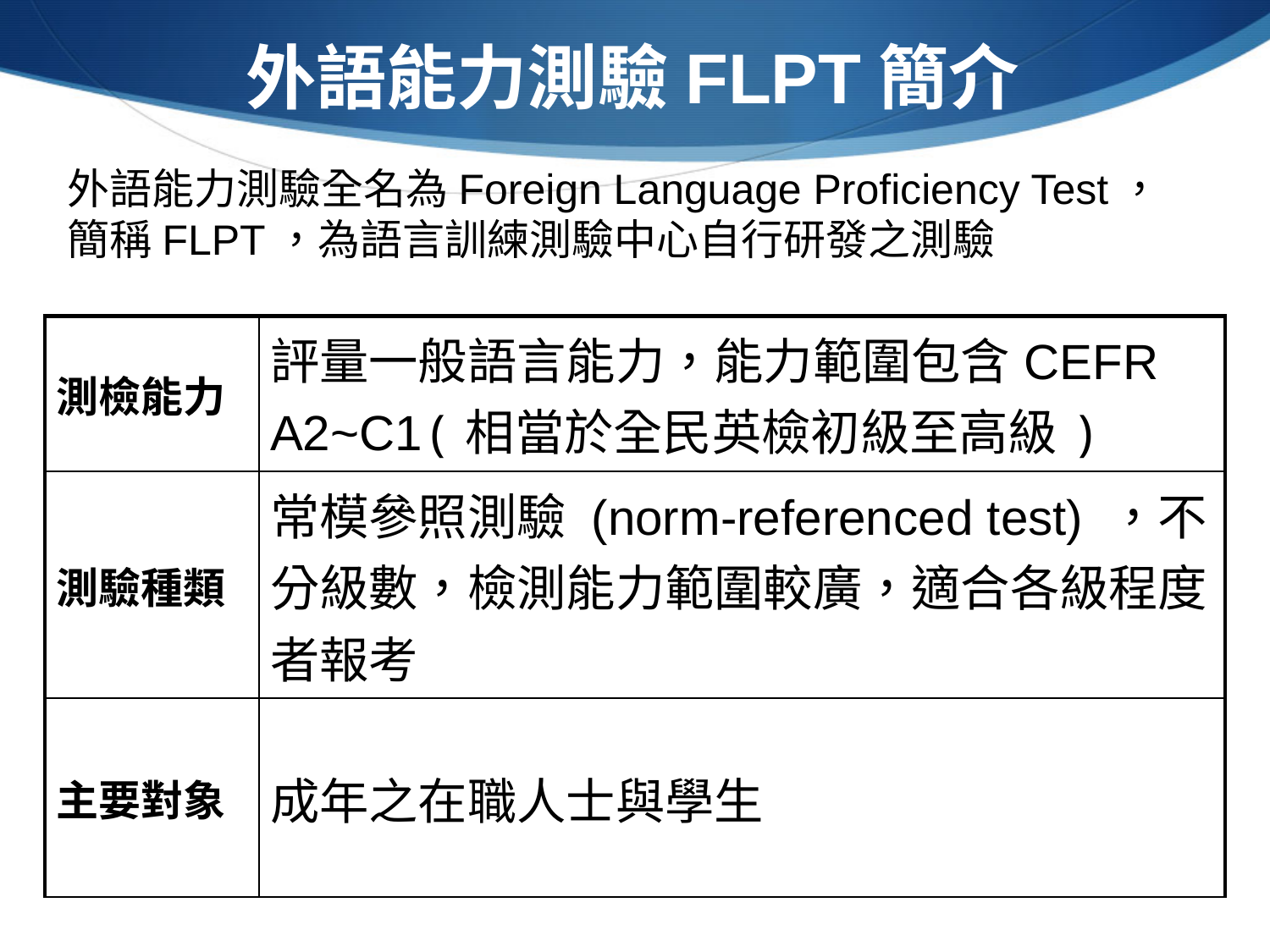

# 外語能力測驗FLPT簡介
外語能力測驗全名為Foreign Language Proficiency Test，簡稱FLPT，為語言訓練測驗中心自行研發之測驗
| 測檢能力 | 評量一般語言能力，能力範圍包含CEFR A2~C1(相當於全民英檢初級至高級) |
| --- | --- |
| 測驗種類 | 常模參照測驗 (norm-referenced test) ，不分級數，檢測能力範圍較廣，適合各級程度者報考 |
| 主要對象 | 成年之在職人士與學生 |